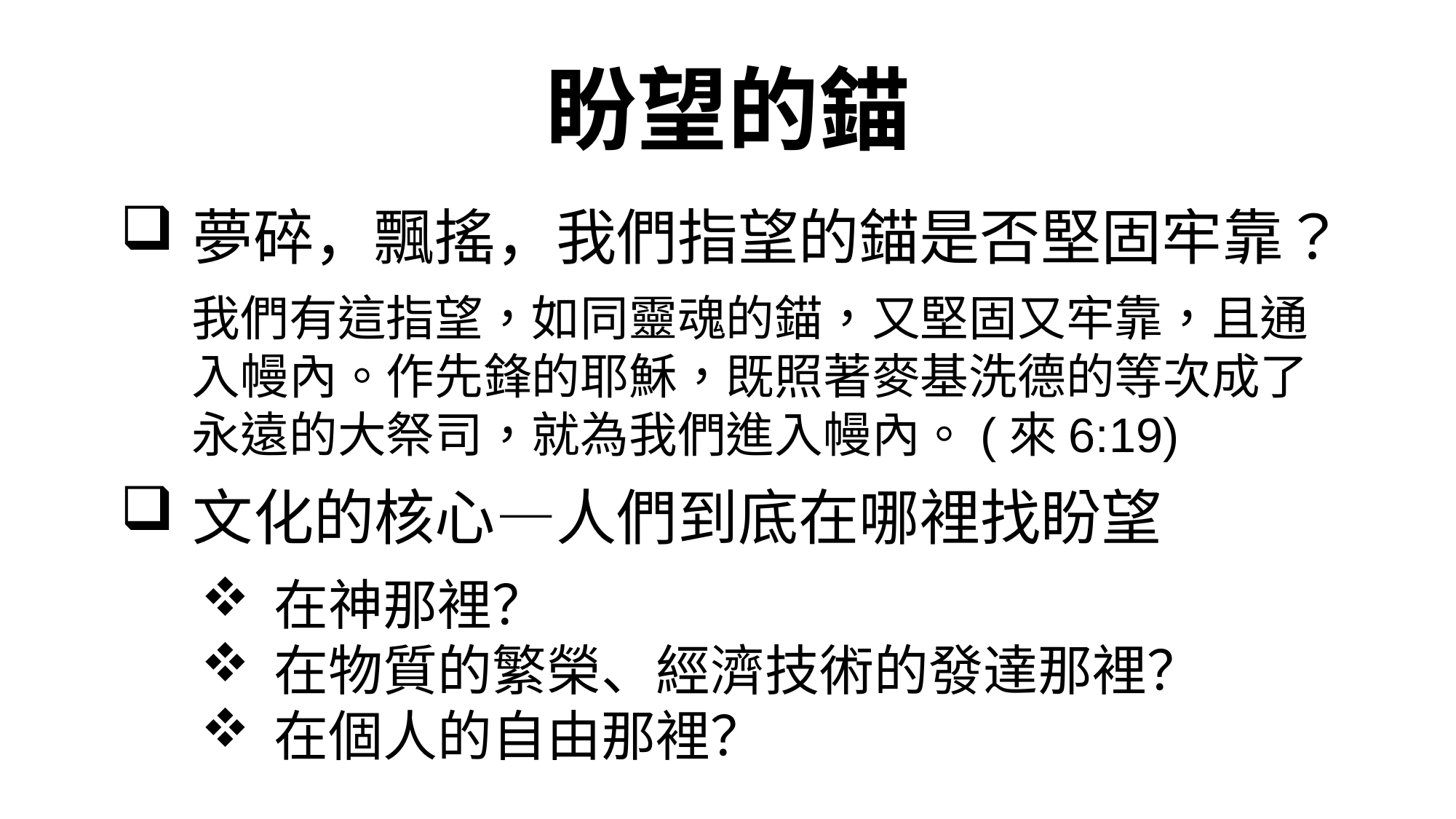

盼望的錨
夢碎，飄搖，我們指望的錨是否堅固牢靠？
我們有這指望，如同靈魂的錨，又堅固又牢靠，且通入幔內。作先鋒的耶穌，既照著麥基洗德的等次成了永遠的大祭司，就為我們進入幔內。(來6:19)
文化的核心—人們到底在哪裡找盼望
在神那裡？
在物質的繁榮、經濟技術的發達那裡？
在個人的自由那裡？